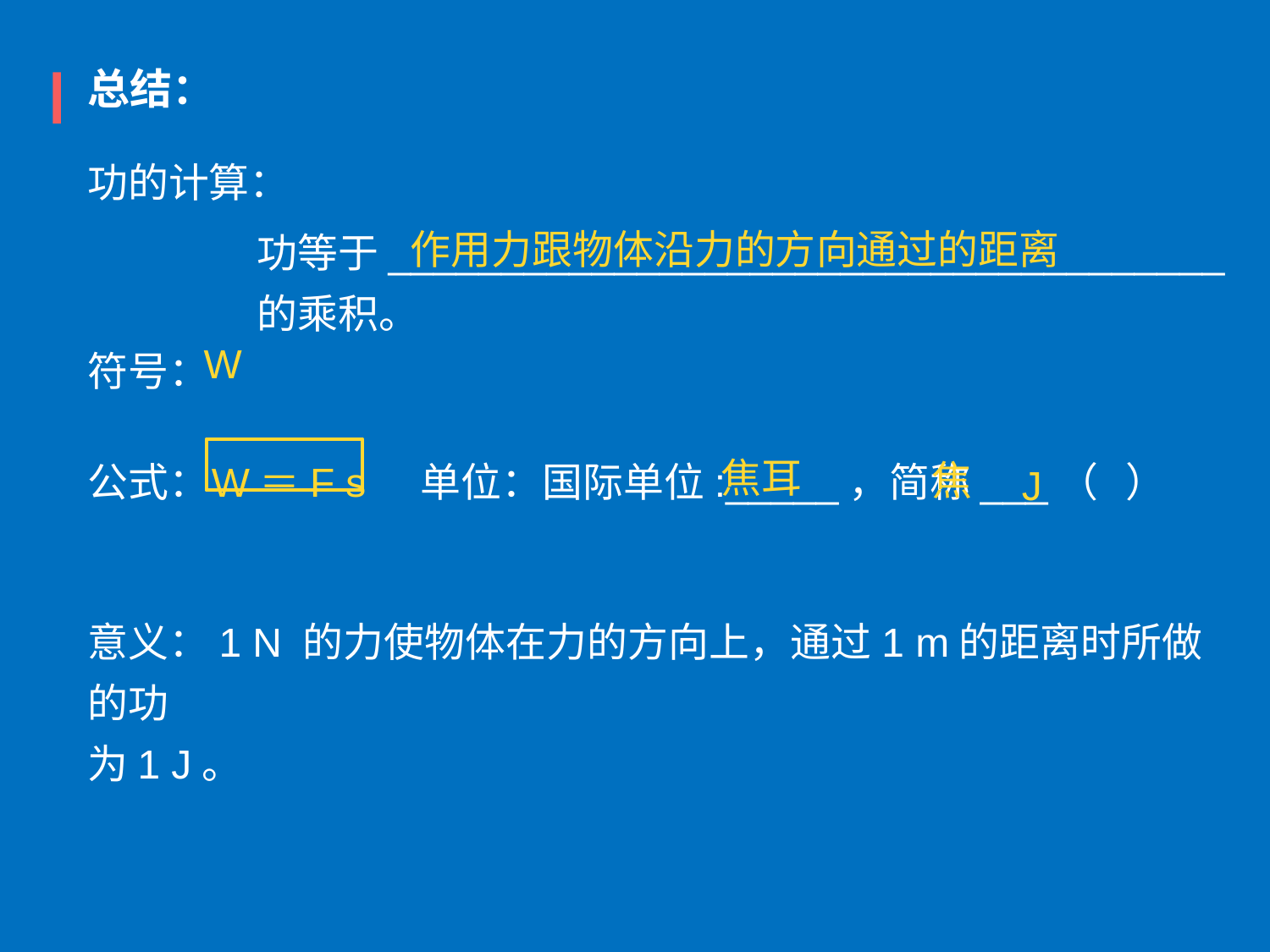

总结：

功的计算：
作用力跟物体沿力的方向通过的距离
功等于_____________________________________的乘积。
W
符号：

焦耳
焦
公式：
W＝F s
单位：
国际单位:_____，简称___（   ）
 J
意义：1 N 的力使物体在力的方向上，通过1 m的距离时所做的功
为1 J。